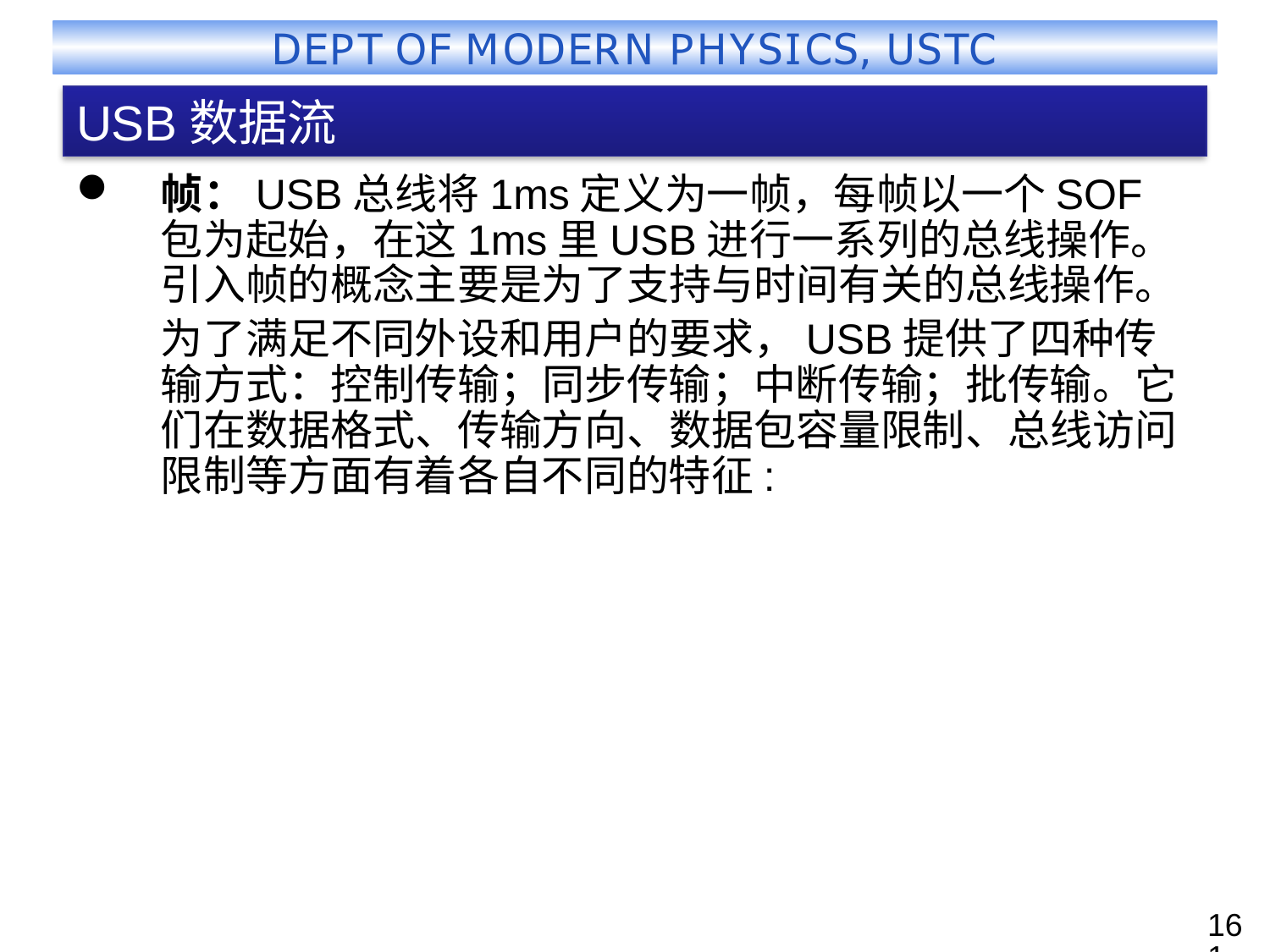

# USB数据流
帧：USB总线将1ms定义为一帧，每帧以一个SOF包为起始，在这1ms里USB进行一系列的总线操作。引入帧的概念主要是为了支持与时间有关的总线操作。
	为了满足不同外设和用户的要求，USB提供了四种传输方式：控制传输；同步传输；中断传输；批传输。它们在数据格式、传输方向、数据包容量限制、总线访问限制等方面有着各自不同的特征:
161